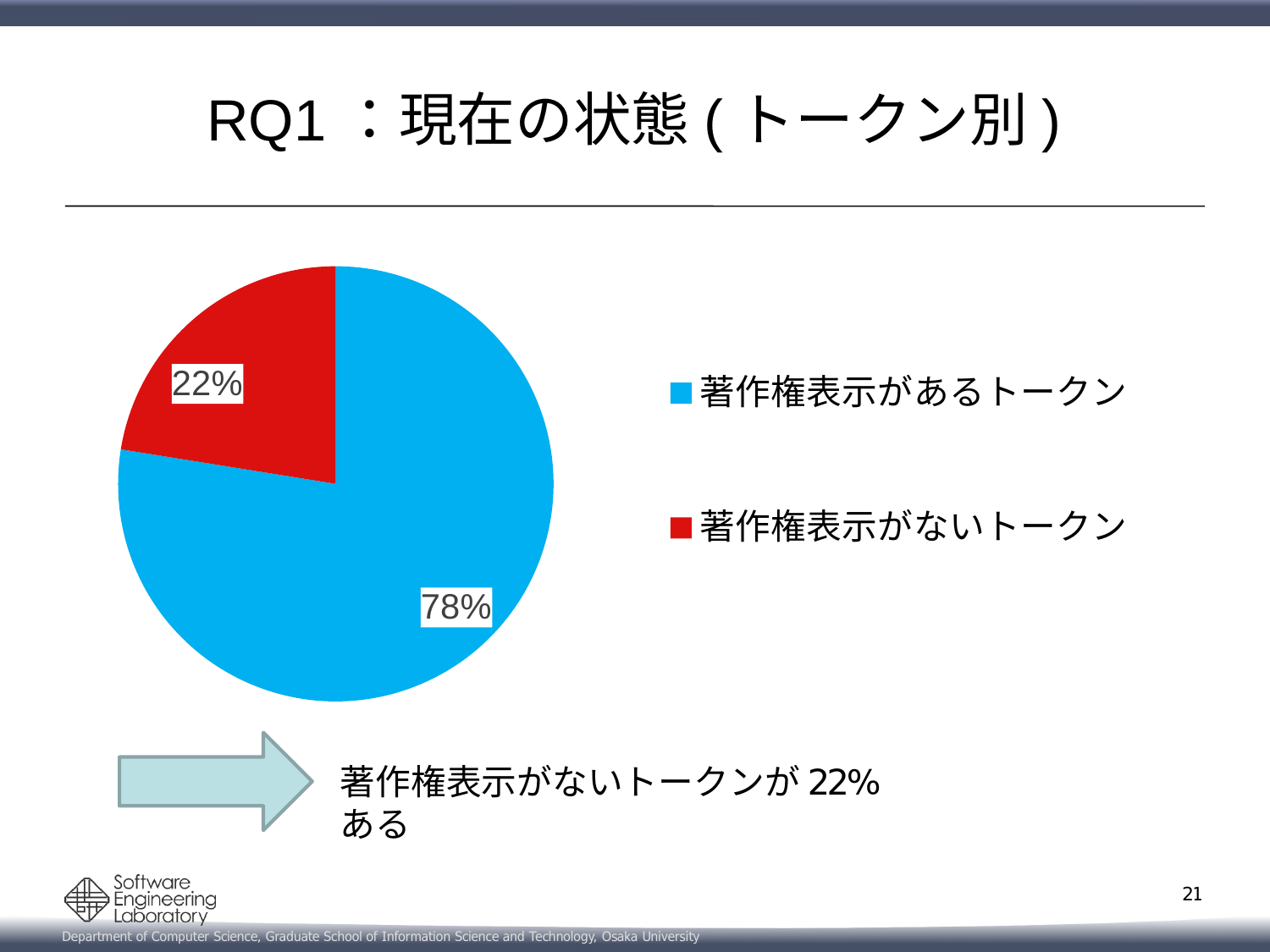

# RQ1：現在の状態(トークン別)

### Chart

| Category | 列2 |
|---|---|
| 著作権表示があるトークン | 0.775367334022418 |
| 著作権表示がないトークン | 0.22463266597758197 |
著作権表示がないトークンが22%ある
21